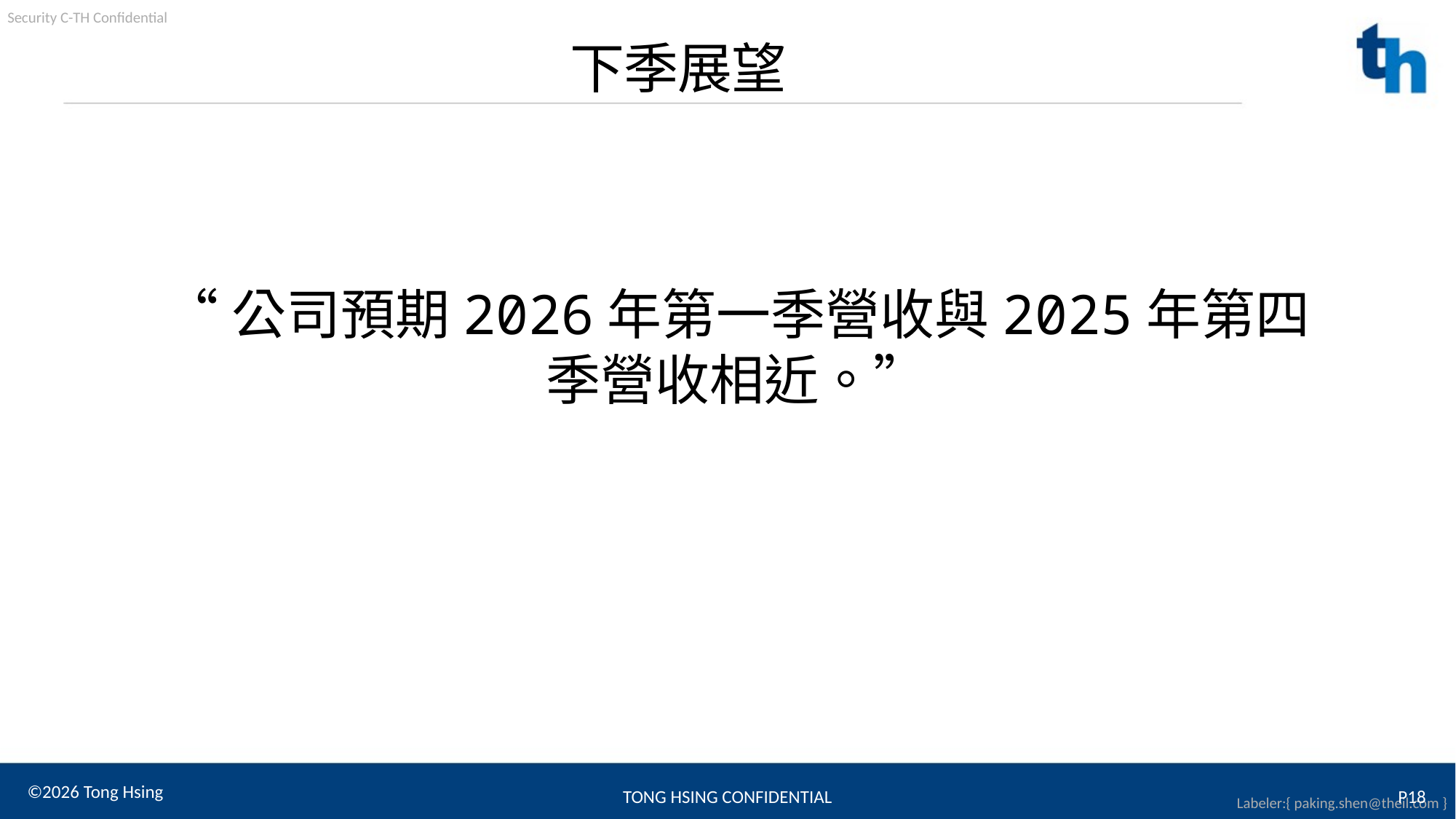

下季展望

“公司預期2026年第一季營收與2025年第四季營收相近。”

TONG HSING CONFIDENTIAL
P18
©2026 Tong Hsing